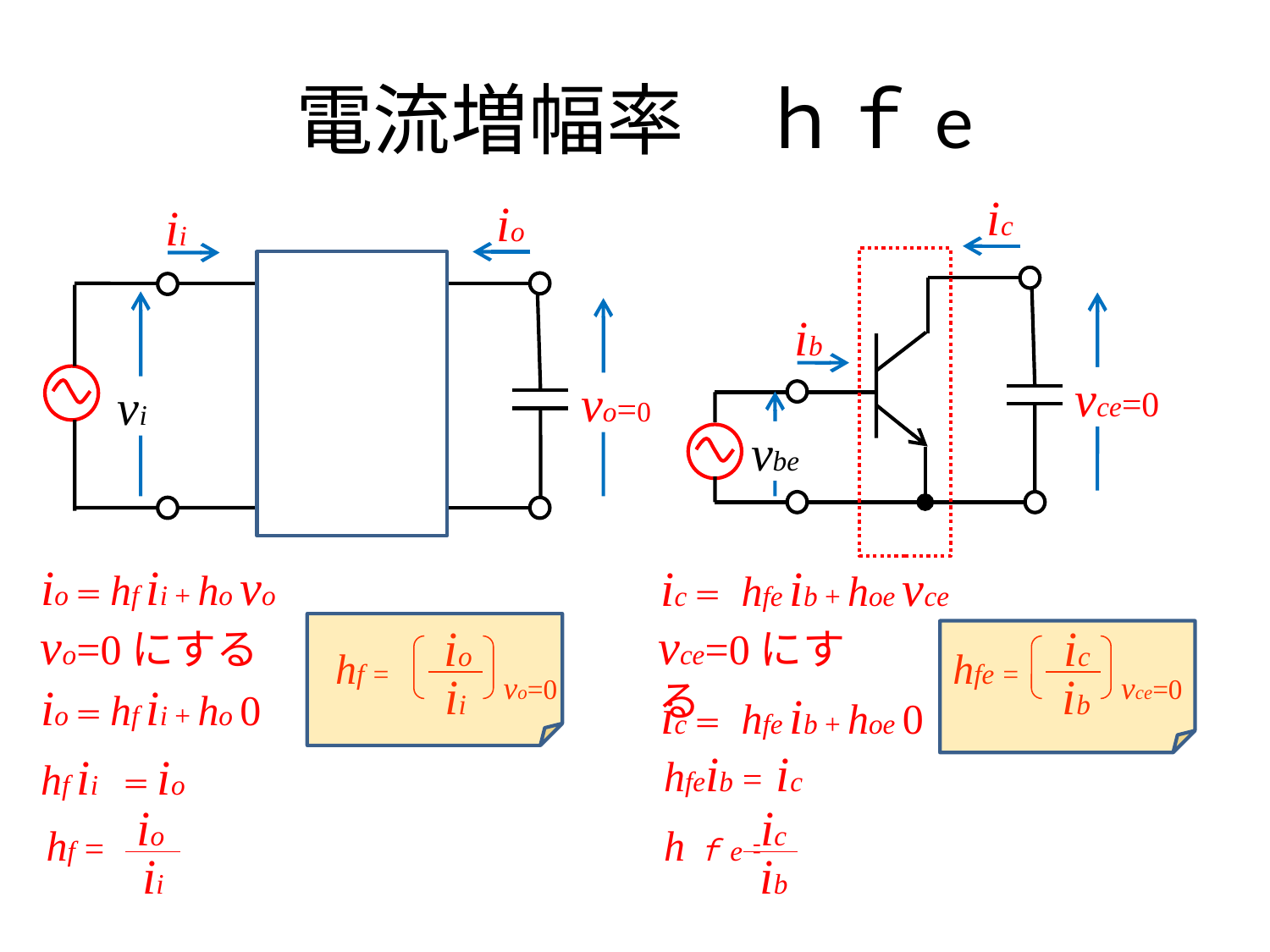

# 電流増幅率　ｈｆe
ic
io
ii

ib

vce=0
vo=0
vi

vbe

io＝hf ii + ho vo
ic＝  hfe ib + hoe vce

vo=0にする
vce=0にする
io
ic

hf =
hfe =
ii
ib
vo=0
vce=0
io＝hf ii + ho 0
ic＝  hfe ib + hoe 0
hfeib = ic
hf ii ＝io
io
ic
hf =
hｆe =
ii
ib